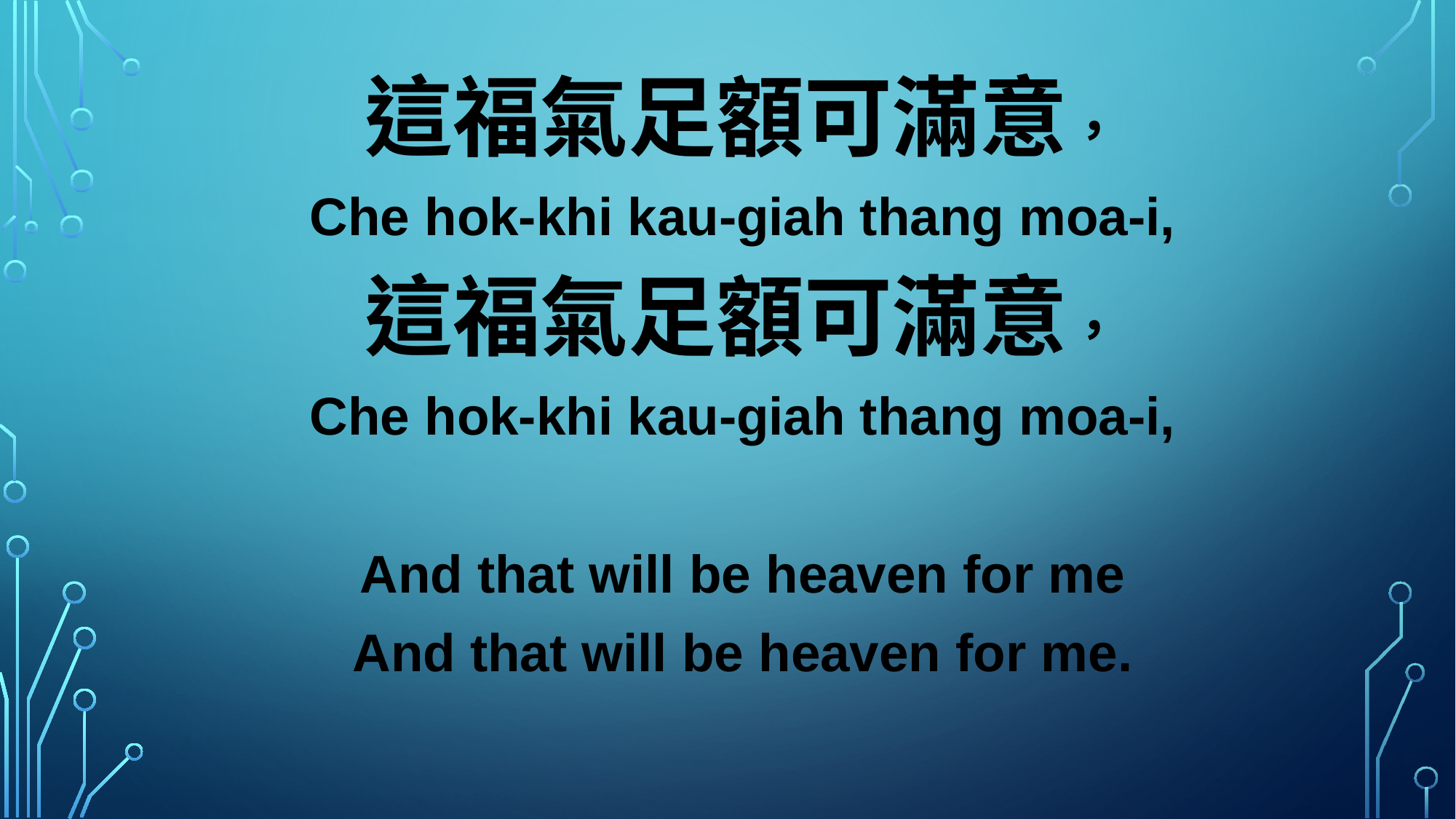

這福氣足額可滿意，
Che hok-khi kau-giah thang moa-i,
這福氣足額可滿意，
Che hok-khi kau-giah thang moa-i,

And that will be heaven for me
And that will be heaven for me.